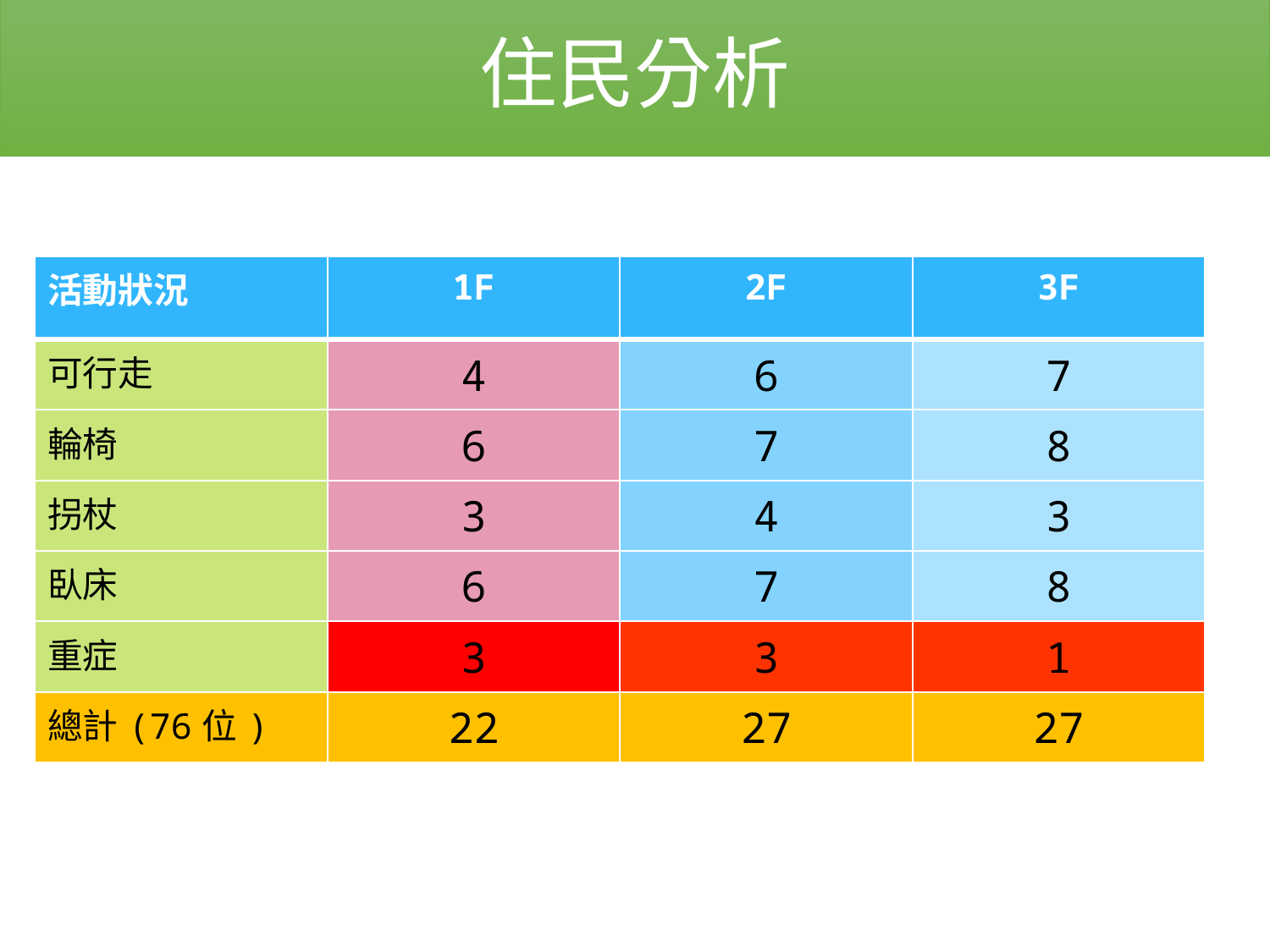

# 住民分析
| 活動狀況 | 1F | 2F | 3F |
| --- | --- | --- | --- |
| 可行走 | 4 | 6 | 7 |
| 輪椅 | 6 | 7 | 8 |
| 拐杖 | 3 | 4 | 3 |
| 臥床 | 6 | 7 | 8 |
| 重症 | 3 | 3 | 1 |
| 總計(76位) | 22 | 27 | 27 |